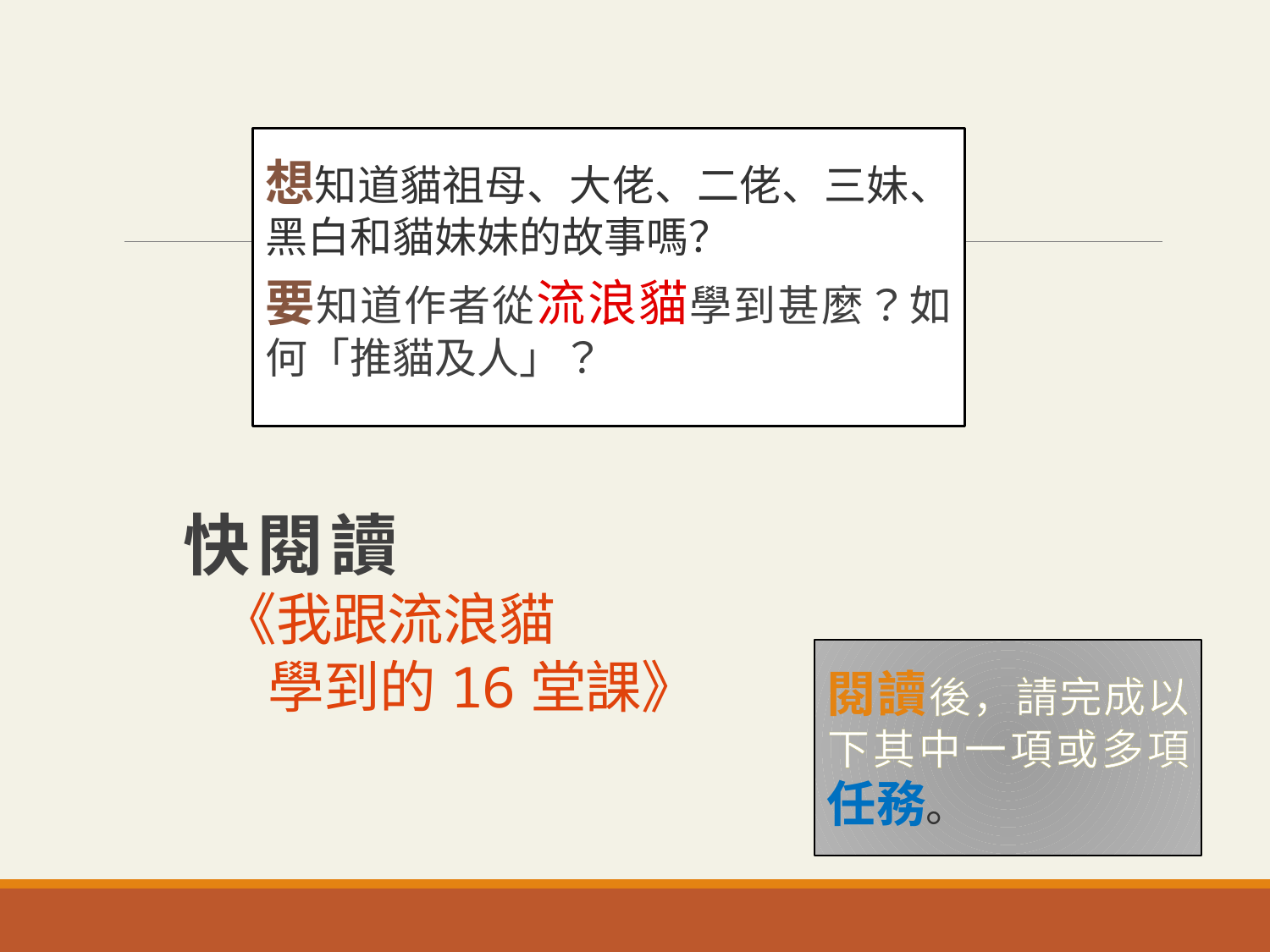

想知道貓祖母、大佬、二佬、三妹、黑白和貓妹妹的故事嗎？
要知道作者從流浪貓學到甚麼？如何「推貓及人」？

快閱讀
  《我跟流浪貓
      學到的16堂課》

閱讀後，請完成以下其中一項或多項任務。